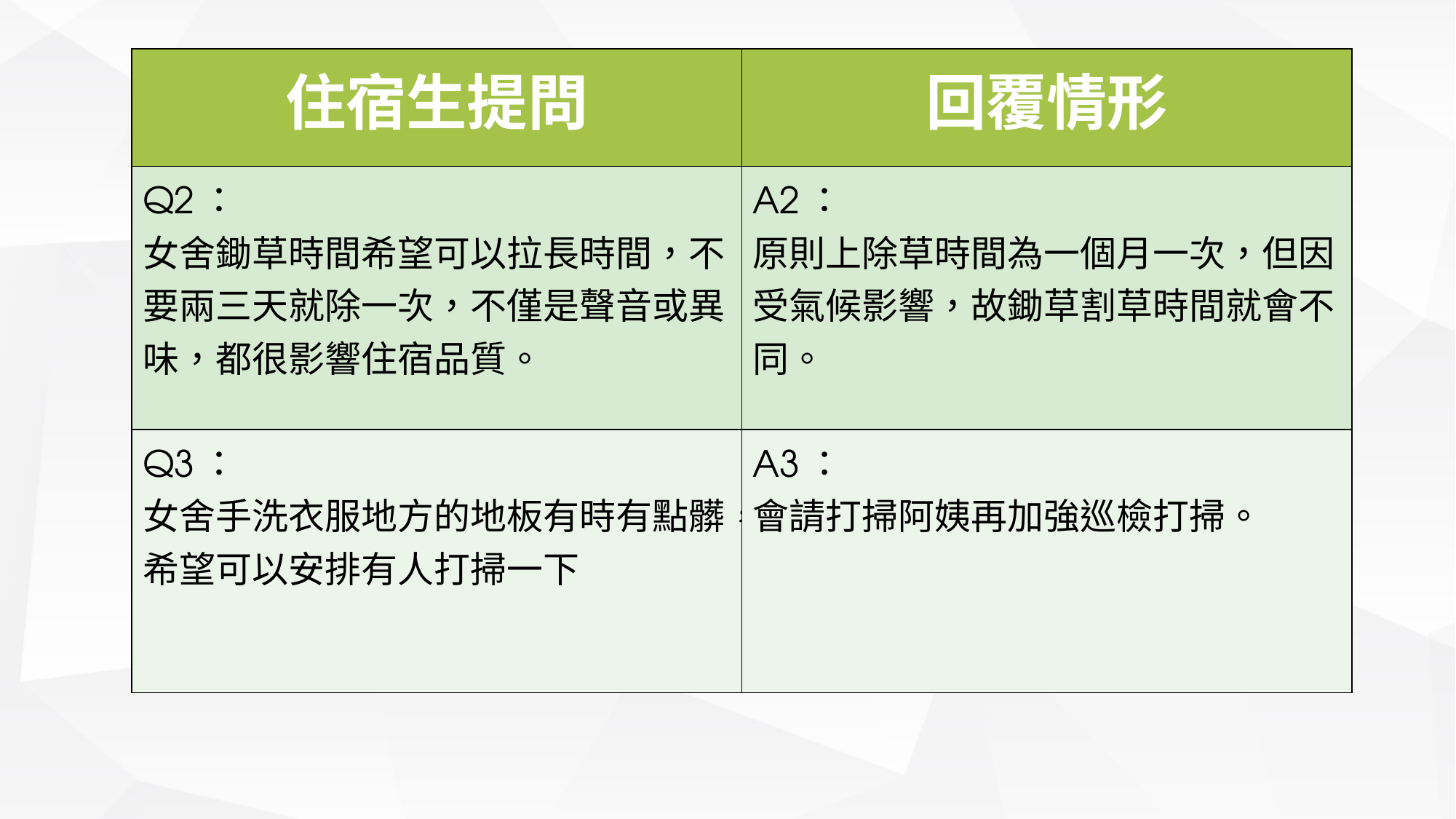

| 住宿生提問 | 回覆情形 |
| --- | --- |
| Q2： 女舍鋤草時間希望可以拉長時間，不要兩三天就除一次，不僅是聲音或異味，都很影響住宿品質。 | A2： 原則上除草時間為一個月一次，但因受氣候影響，故鋤草割草時間就會不同。 |
| Q3： 女舍手洗衣服地方的地板有時有點髒，希望可以安排有人打掃一下 | A3： 會請打掃阿姨再加強巡檢打掃。 |